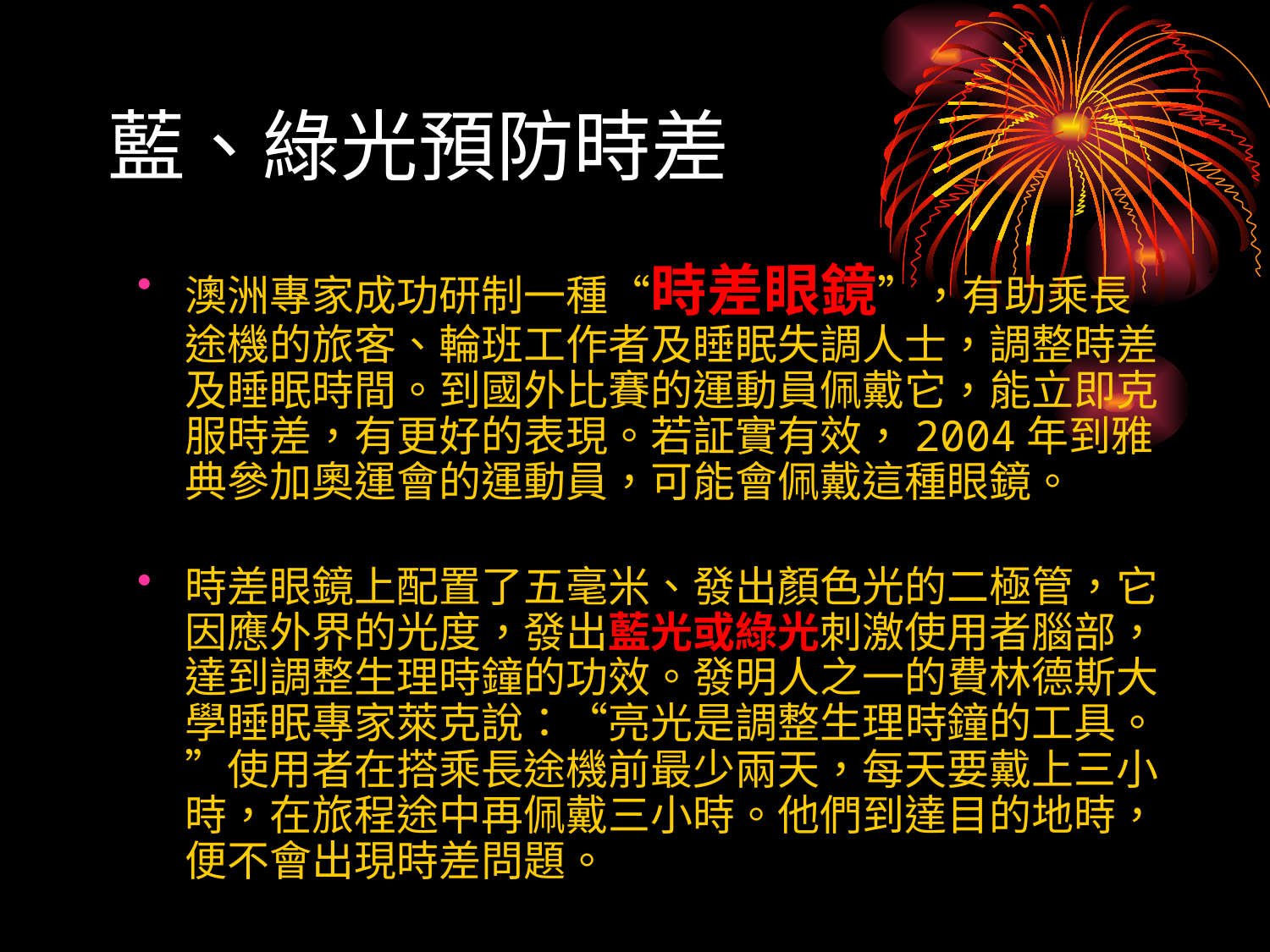

# 藍、綠光預防時差
澳洲專家成功研制一種“時差眼鏡”，有助乘長途機的旅客、輪班工作者及睡眠失調人士，調整時差及睡眠時間。到國外比賽的運動員佩戴它，能立即克服時差，有更好的表現。若証實有效，2004年到雅典參加奧運會的運動員，可能會佩戴這種眼鏡。
時差眼鏡上配置了五毫米、發出顏色光的二極管，它因應外界的光度，發出藍光或綠光刺激使用者腦部，達到調整生理時鐘的功效。發明人之一的費林德斯大學睡眠專家萊克說：“亮光是調整生理時鐘的工具。”使用者在搭乘長途機前最少兩天，每天要戴上三小時，在旅程途中再佩戴三小時。他們到達目的地時，便不會出現時差問題。